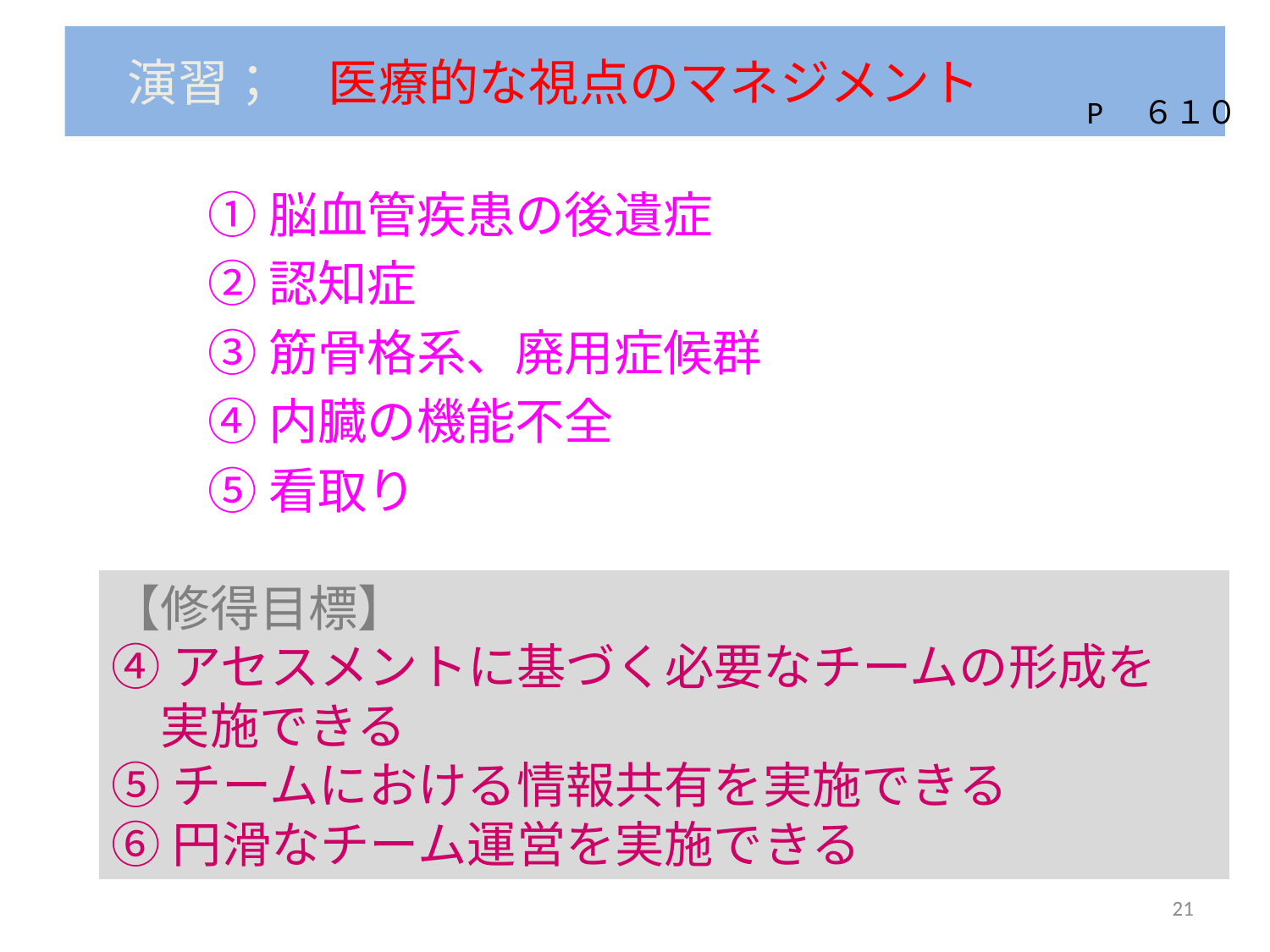

# 演習；　医療的な視点のマネジメント

P　６１０
①脳血管疾患の後遺症
②認知症
③筋骨格系、廃用症候群
④内臓の機能不全
⑤看取り

【修得目標】
④アセスメントに基づく必要なチームの形成を
　実施できる
⑤チームにおける情報共有を実施できる
⑥円滑なチーム運営を実施できる
21